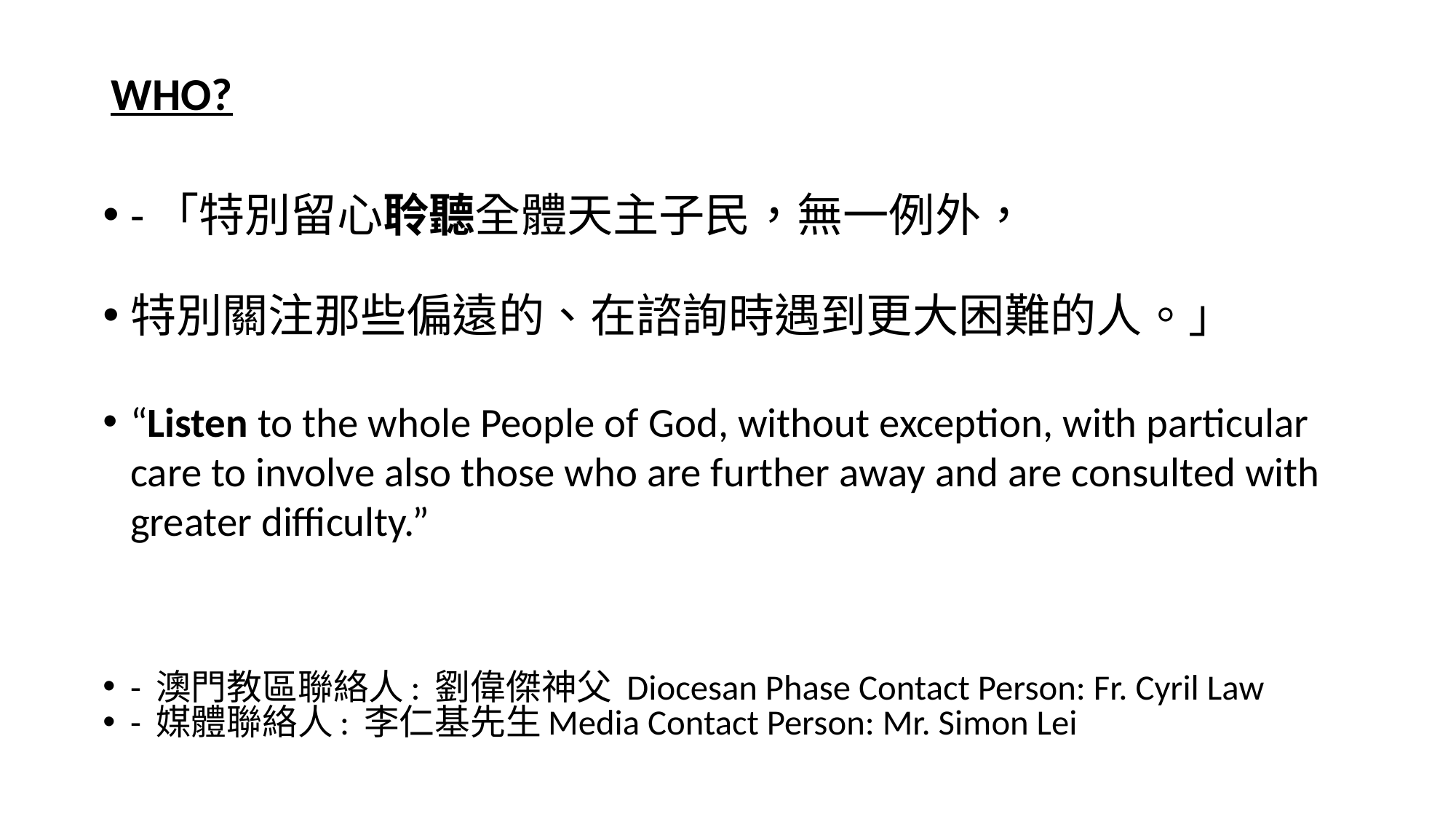

# WHO?
-「特別留心聆聽全體天主子民，無一例外，
特別關注那些偏遠的、在諮詢時遇到更大困難的人。」

“Listen to the whole People of God, without exception, with particular care to involve also those who are further away and are consulted with greater difficulty.”

- 澳門教區聯絡人: 劉偉傑神父 Diocesan Phase Contact Person: Fr. Cyril Law
- 媒體聯絡人: 李仁基先生Media Contact Person: Mr. Simon Lei